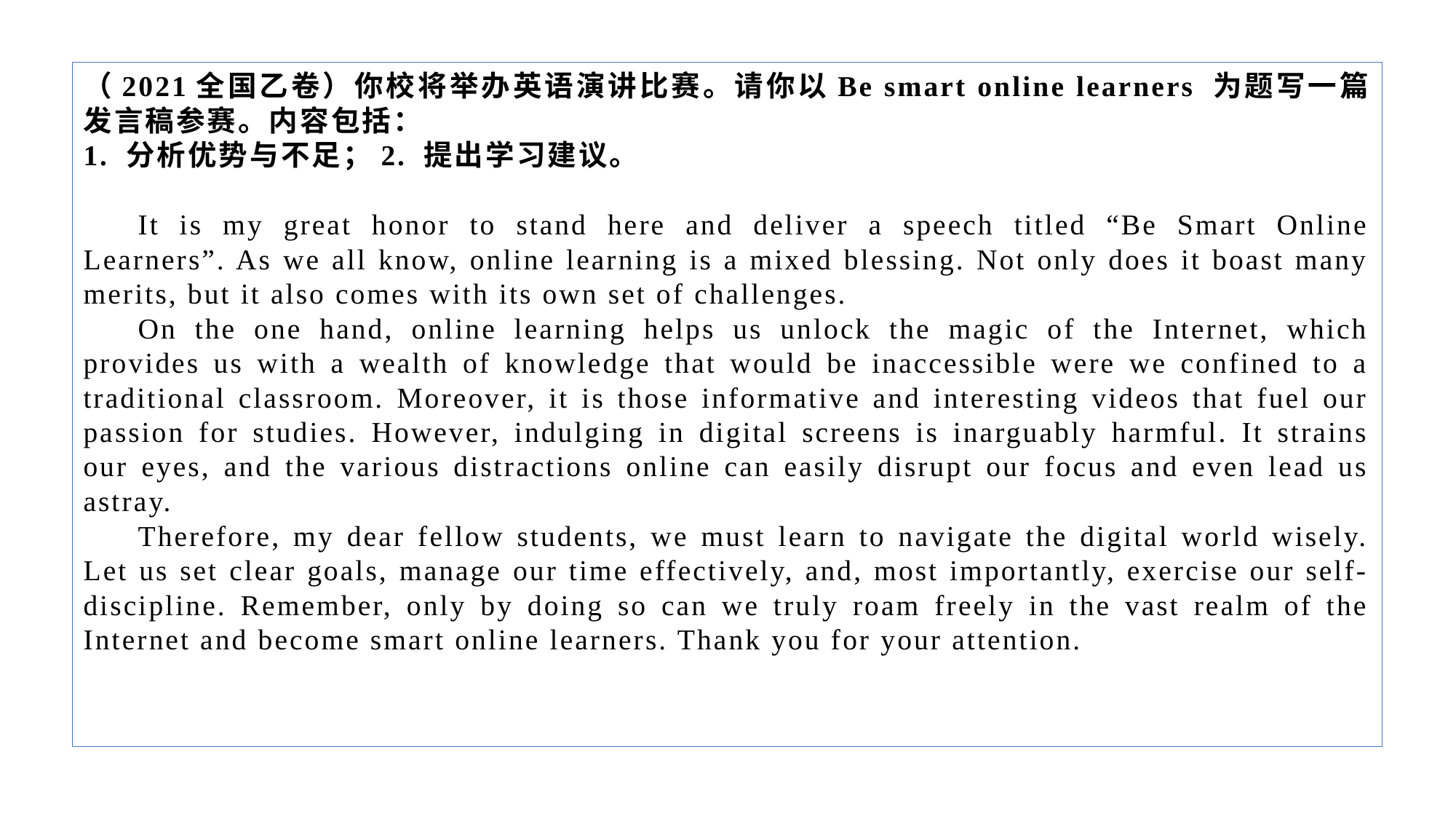

（2021全国乙卷）你校将举办英语演讲比赛。请你以Be smart online learners 为题写一篇发言稿参赛。内容包括：
1. 分析优势与不足；2. 提出学习建议。

It is my great honor to stand here and deliver a speech titled “Be Smart Online Learners”. As we all know, online learning is a mixed blessing. Not only does it boast many merits, but it also comes with its own set of challenges.
On the one hand, online learning helps us unlock the magic of the Internet, which provides us with a wealth of knowledge that would be inaccessible were we confined to a traditional classroom. Moreover, it is those informative and interesting videos that fuel our passion for studies. However, indulging in digital screens is inarguably harmful. It strains our eyes, and the various distractions online can easily disrupt our focus and even lead us astray.
Therefore, my dear fellow students, we must learn to navigate the digital world wisely. Let us set clear goals, manage our time effectively, and, most importantly, exercise our self-discipline. Remember, only by doing so can we truly roam freely in the vast realm of the Internet and become smart online learners. Thank you for your attention.